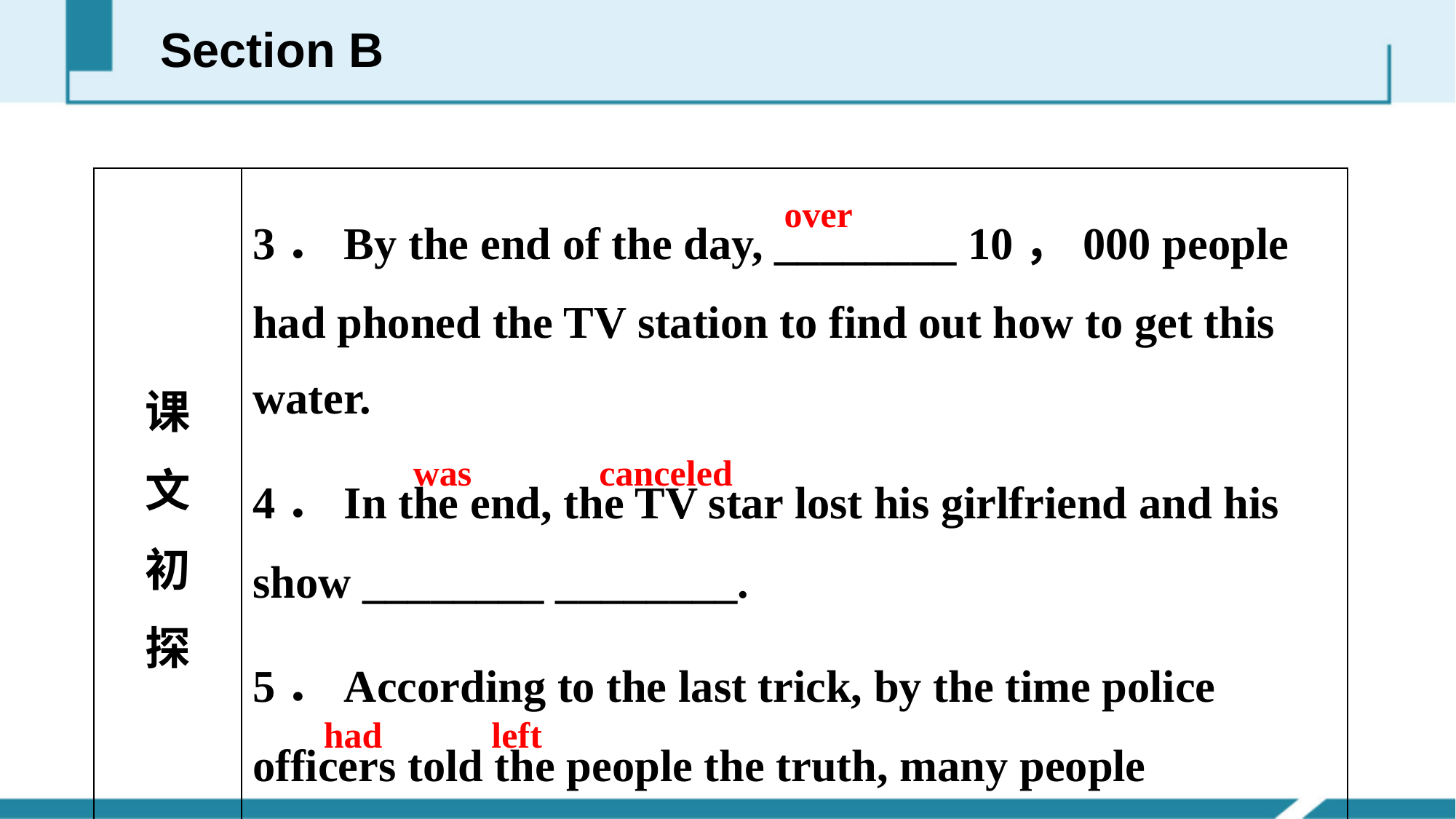

Section B
| 课 文 初 探 | 3．By the end of the day, \_\_\_\_\_\_\_\_ 10，000 people had phoned the TV station to find out how to get this water. 4．In the end, the TV star lost his girlfriend and his show \_\_\_\_\_\_\_\_ \_\_\_\_\_\_\_\_. 5．According to the last trick, by the time police officers told the people the truth, many people \_\_\_\_\_\_\_\_ \_\_\_\_\_\_\_\_ their homes. |
| --- | --- |
over
was              canceled
had            left